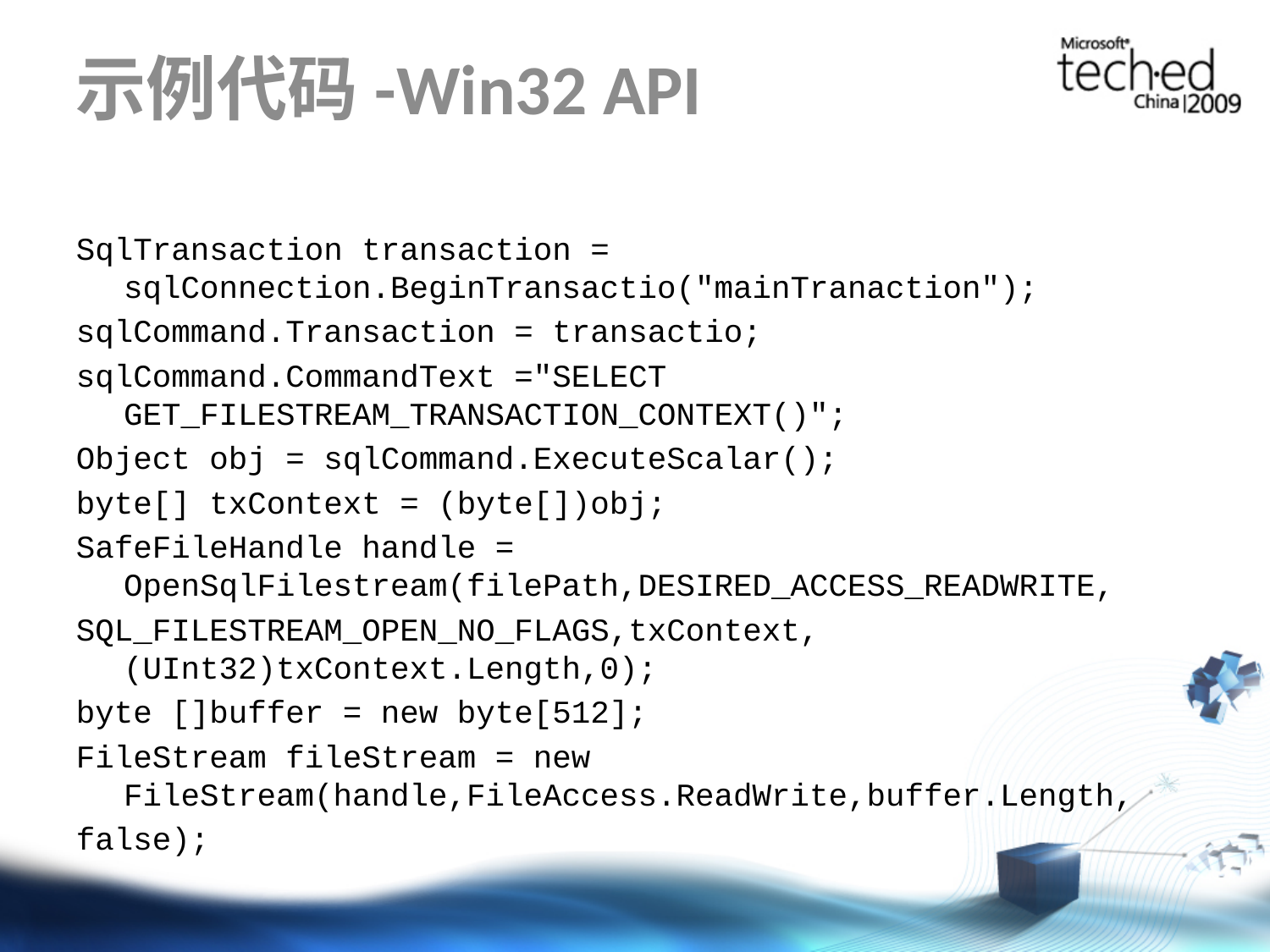

# 示例代码-Win32 API
SqlTransaction transaction = sqlConnection.BeginTransactio("mainTranaction");
sqlCommand.Transaction = transactio;
sqlCommand.CommandText ="SELECT GET_FILESTREAM_TRANSACTION_CONTEXT()";
Object obj = sqlCommand.ExecuteScalar();
byte[] txContext = (byte[])obj;
SafeFileHandle handle = OpenSqlFilestream(filePath,DESIRED_ACCESS_READWRITE,
SQL_FILESTREAM_OPEN_NO_FLAGS,txContext,(UInt32)txContext.Length,0);
byte []buffer = new byte[512];
FileStream fileStream = new FileStream(handle,FileAccess.ReadWrite,buffer.Length,
false);